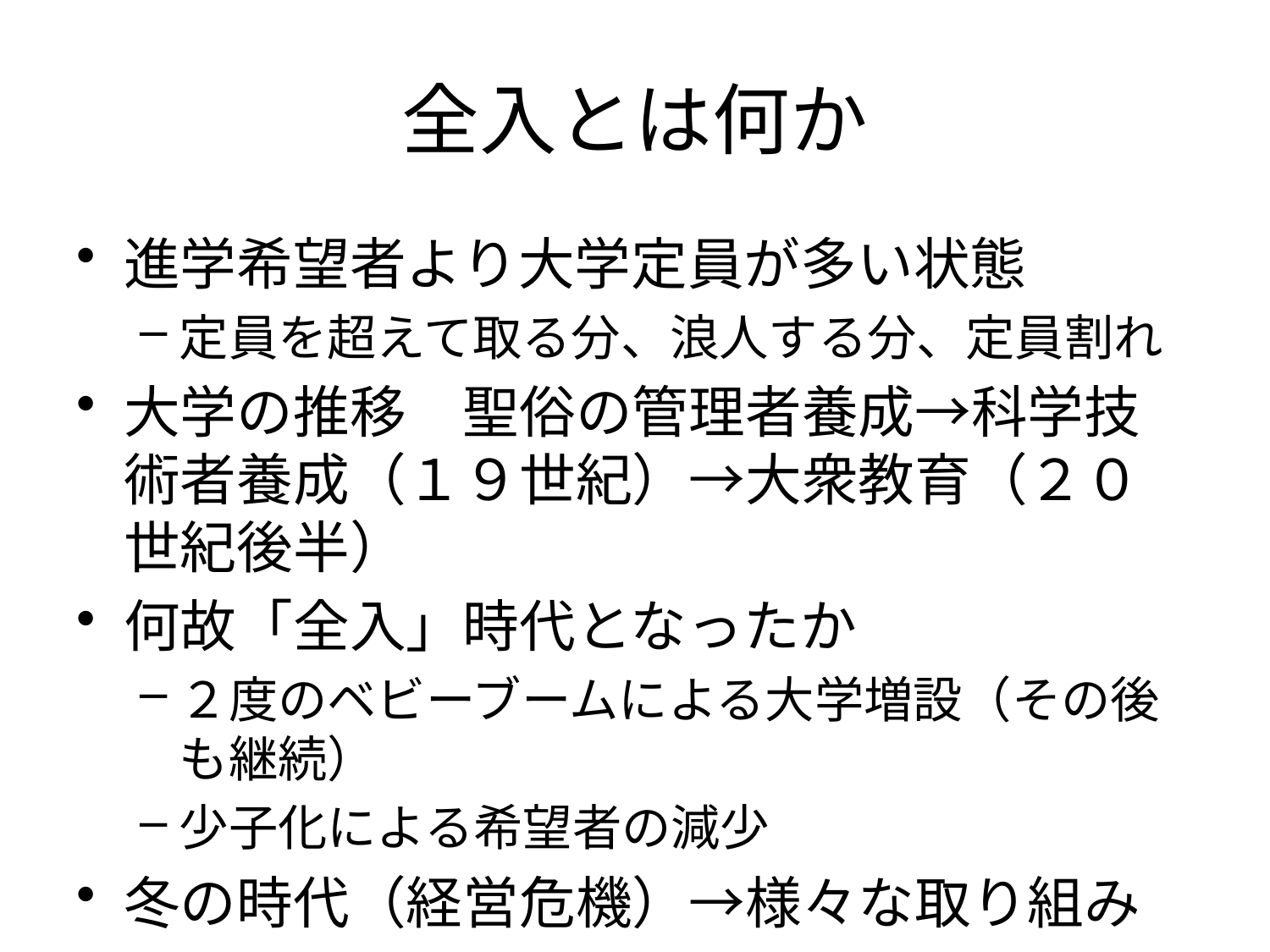

# 全入とは何か
進学希望者より大学定員が多い状態
定員を超えて取る分、浪人する分、定員割れ
大学の推移　聖俗の管理者養成→科学技術者養成（１９世紀）→大衆教育（２０世紀後半）
何故「全入」時代となったか
２度のベビーブームによる大学増設（その後も継続）
少子化による希望者の減少
冬の時代（経営危機）→様々な取り組み